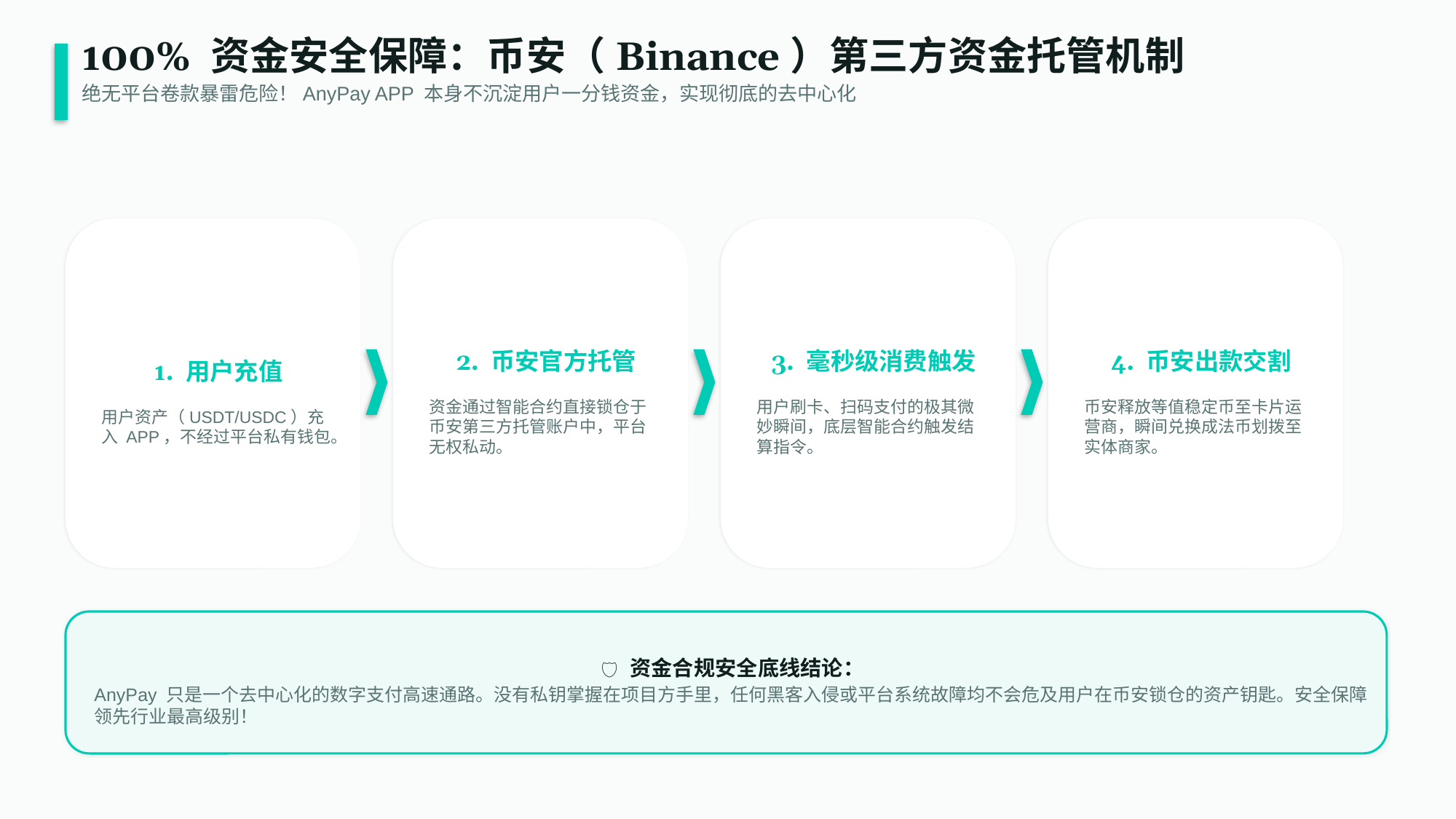

100% 资金安全保障：币安（Binance）第三方资金托管机制
绝无平台卷款暴雷危险！AnyPay APP 本身不沉淀用户一分钱资金，实现彻底的去中心化

1. 用户充值
用户资产（USDT/USDC）充入 APP，不经过平台私有钱包。
2. 币安官方托管
资金通过智能合约直接锁仓于币安第三方托管账户中，平台无权私动。
3. 毫秒级消费触发
用户刷卡、扫码支付的极其微妙瞬间，底层智能合约触发结算指令。
4. 币安出款交割
币安释放等值稳定币至卡片运营商，瞬间兑换成法币划拨至实体商家。

🛡️ 资金合规安全底线结论：
AnyPay 只是一个去中心化的数字支付高速通路。没有私钥掌握在项目方手里，任何黑客入侵或平台系统故障均不会危及用户在币安锁仓的资产钥匙。安全保障领先行业最高级别！